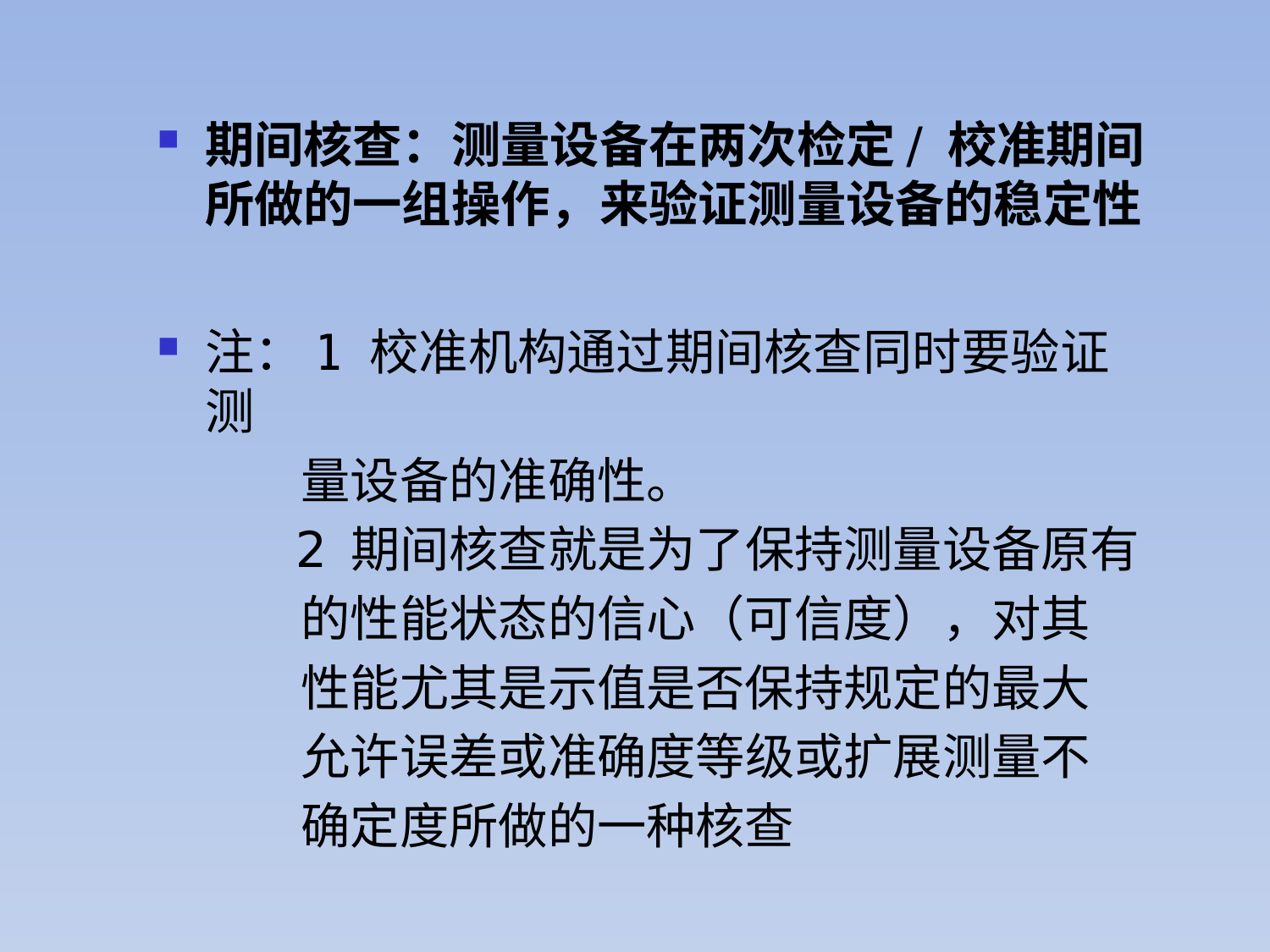

期间核查：测量设备在两次检定/校准期间所做的一组操作，来验证测量设备的稳定性

注：1 校准机构通过期间核查同时要验证测
            量设备的准确性。
         2 期间核查就是为了保持测量设备原有
            的性能状态的信心（可信度），对其
            性能尤其是示值是否保持规定的最大
            允许误差或准确度等级或扩展测量不
            确定度所做的一种核查